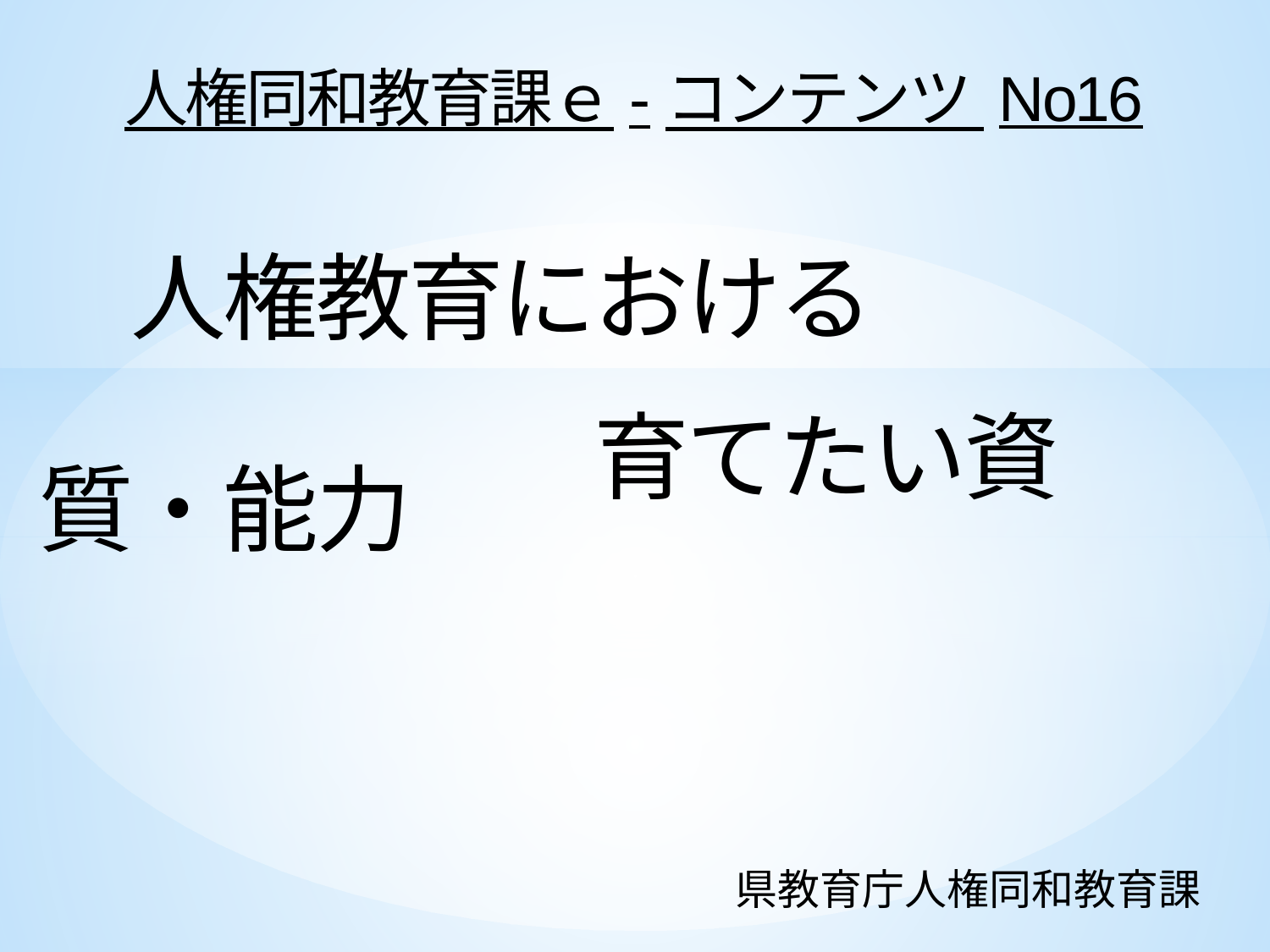

人権同和教育課ｅ-コンテンツ No16
# 人権教育における 　　　　　　育てたい資質・能力
県教育庁人権同和教育課